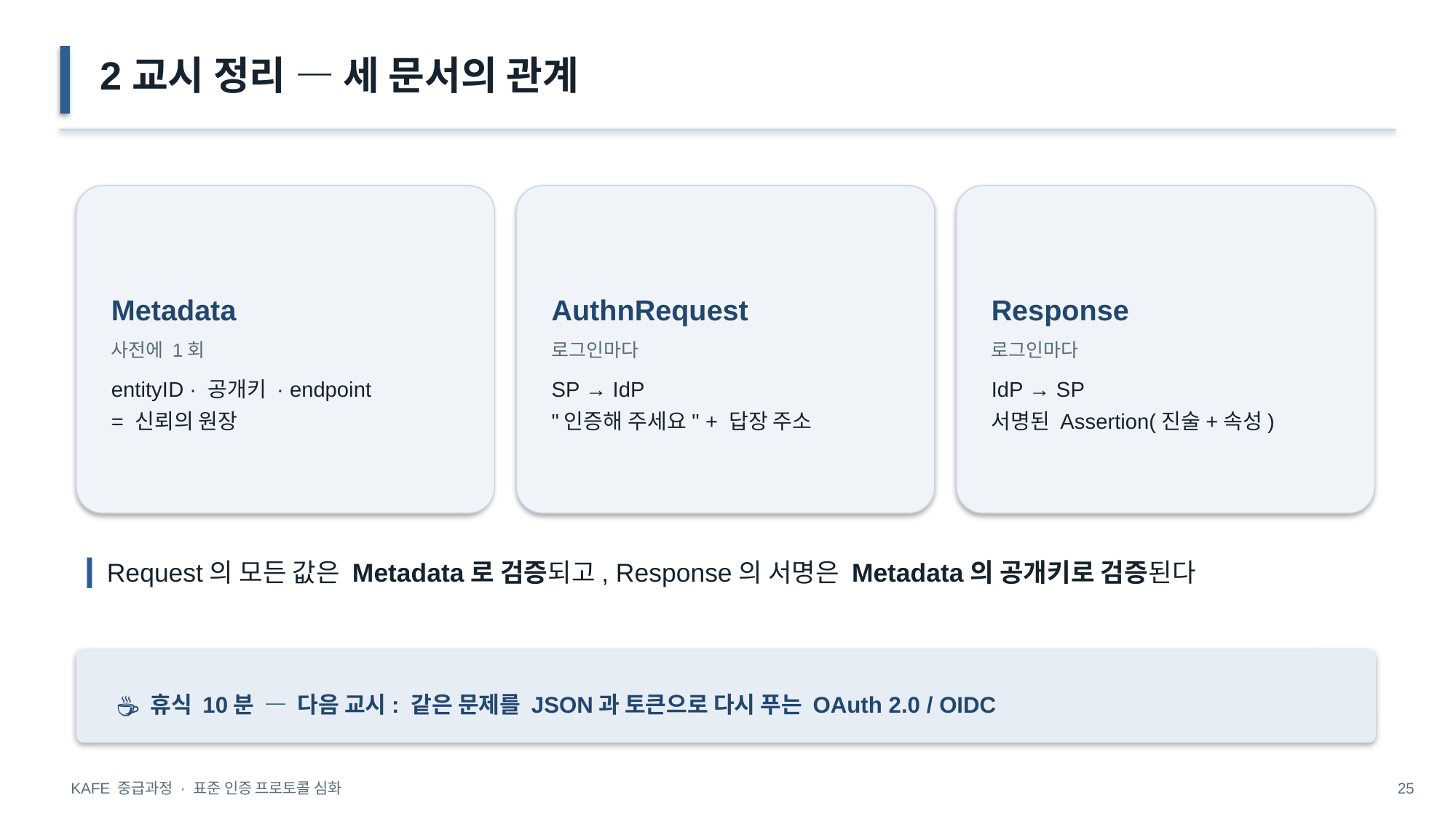

2교시 정리 — 세 문서의 관계

Metadata
사전에 1회
entityID · 공개키 · endpoint
= 신뢰의 원장
AuthnRequest
로그인마다
SP → IdP
"인증해 주세요" + 답장 주소
Response
로그인마다
IdP → SP
서명된 Assertion(진술+속성)
▎Request의 모든 값은 Metadata로 검증되고, Response의 서명은 Metadata의 공개키로 검증된다
☕ 휴식 10분  —  다음 교시: 같은 문제를 JSON과 토큰으로 다시 푸는 OAuth 2.0 / OIDC
KAFE 중급과정 · 표준 인증 프로토콜 심화
25